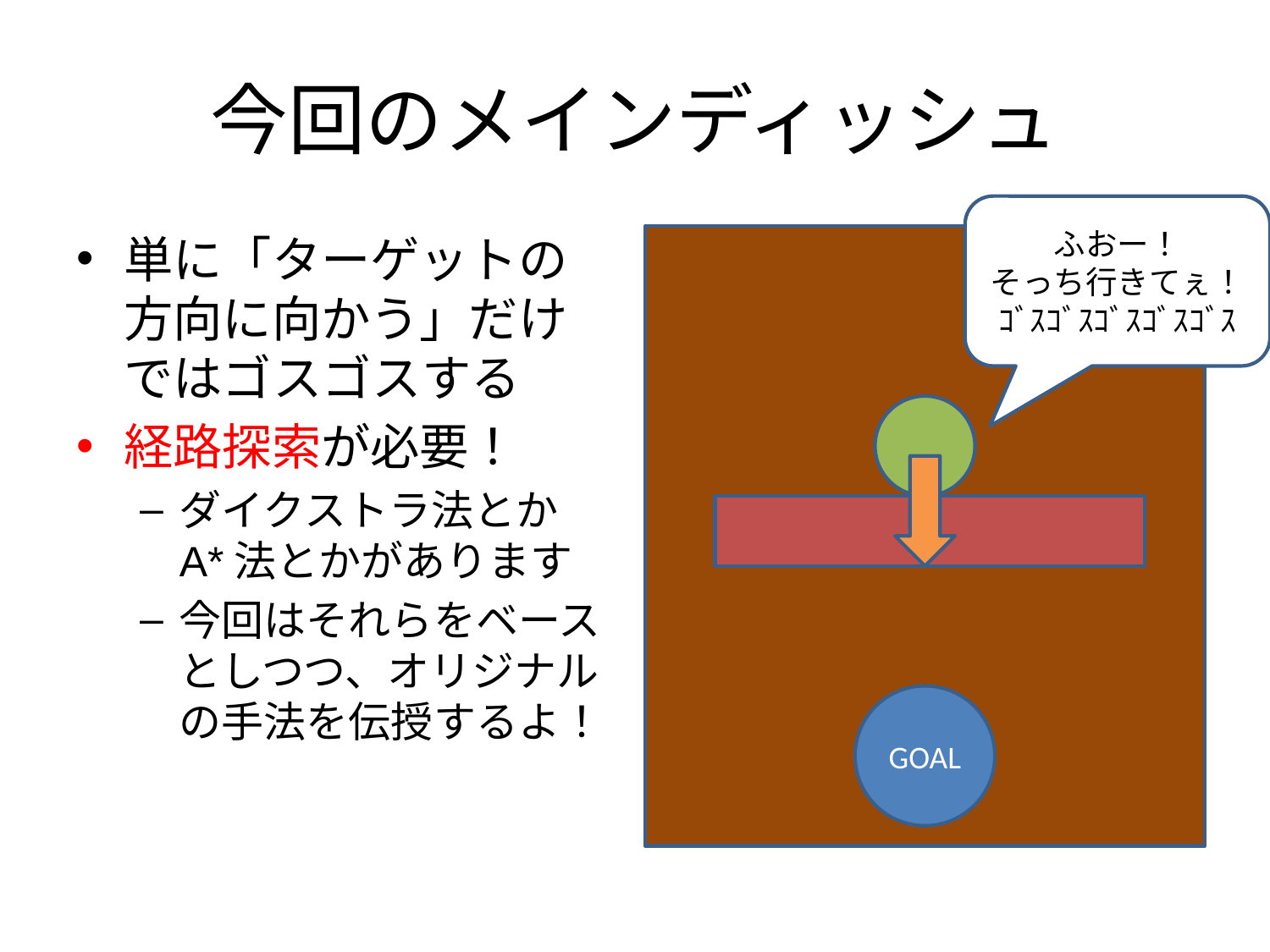

# 今回のメインディッシュ
ふおー！
そっち行きてぇ！
ｺﾞｽｺﾞｽｺﾞｽｺﾞｽｺﾞｽ
単に「ターゲットの方向に向かう」だけではゴスゴスする
経路探索が必要！
ダイクストラ法とか
A*法とかがあります
今回はそれらをベースとしつつ、オリジナルの手法を伝授するよ！

GOAL